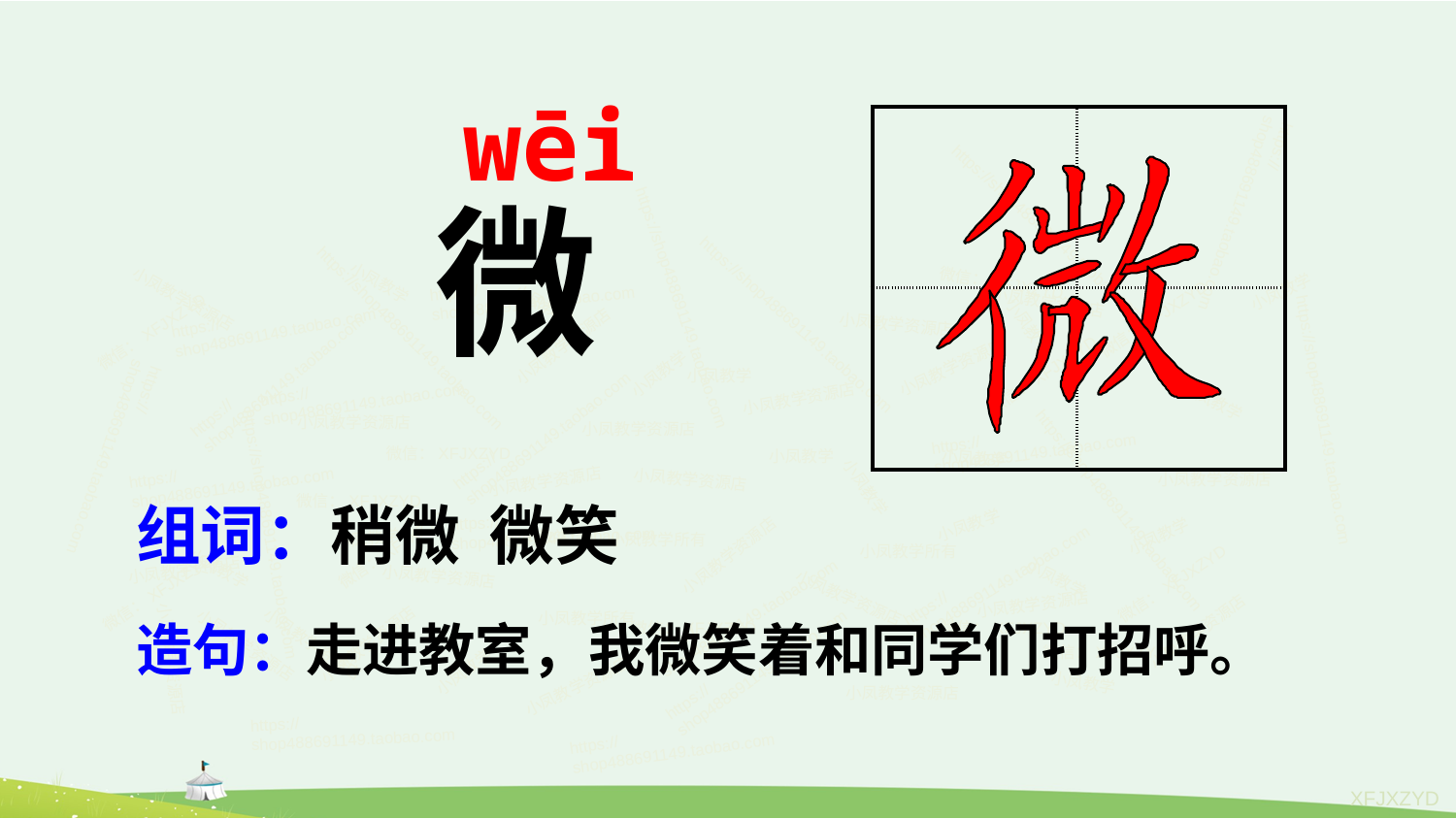

wēi
|  |  |
| --- | --- |
|  |  |

微

组词：稍微  微笑
造句：走进教室，我微笑着和同学们打招呼。